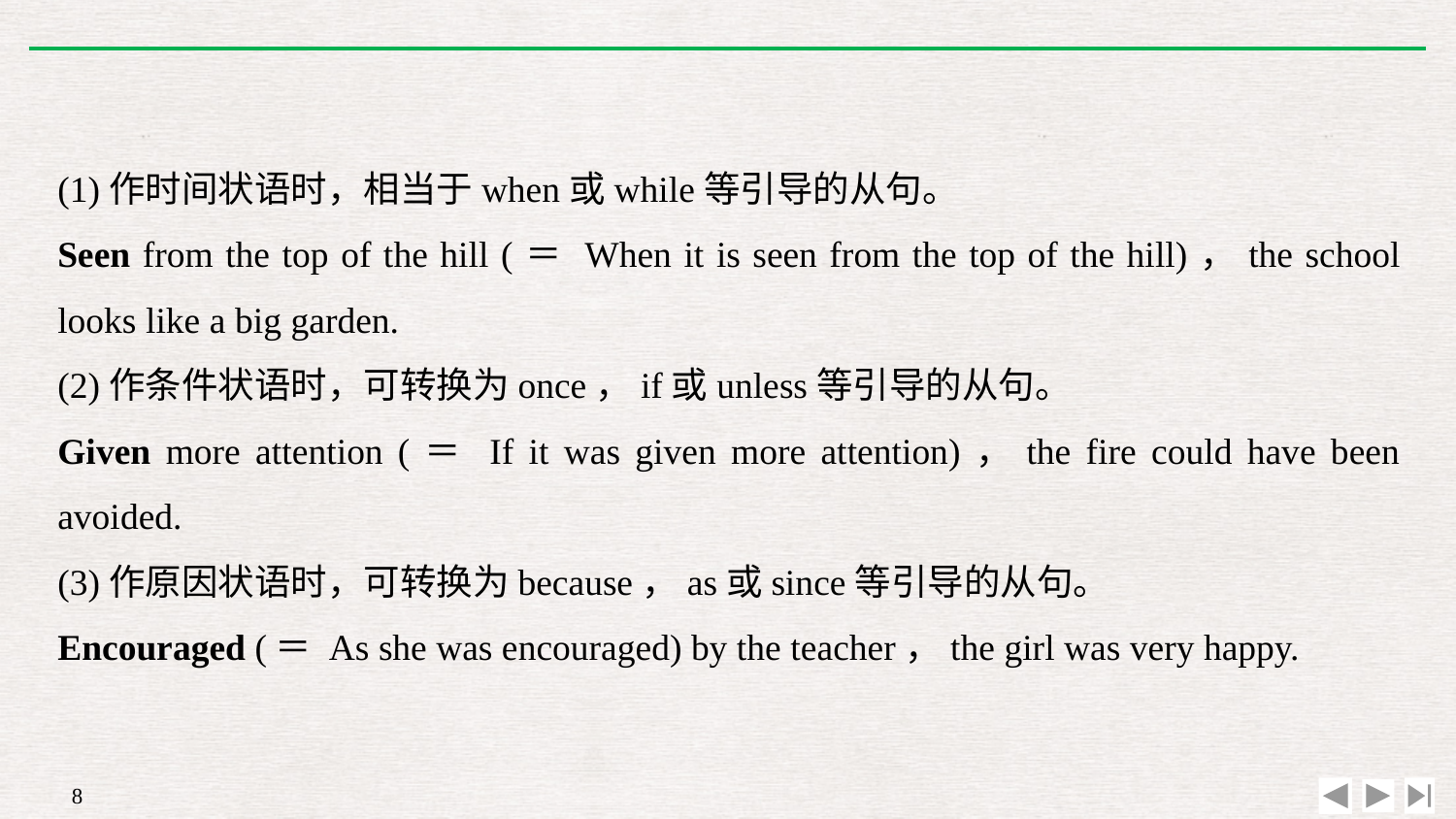

(1)作时间状语时，相当于when或while等引导的从句。
Seen from the top of the hill (＝ When it is seen from the top of the hill)，the school looks like a big garden.
(2)作条件状语时，可转换为once，if或unless等引导的从句。
Given more attention (＝ If it was given more attention)，the fire could have been avoided.
(3)作原因状语时，可转换为because，as或since等引导的从句。
Encouraged (＝ As she was encouraged) by the teacher，the girl was very happy.